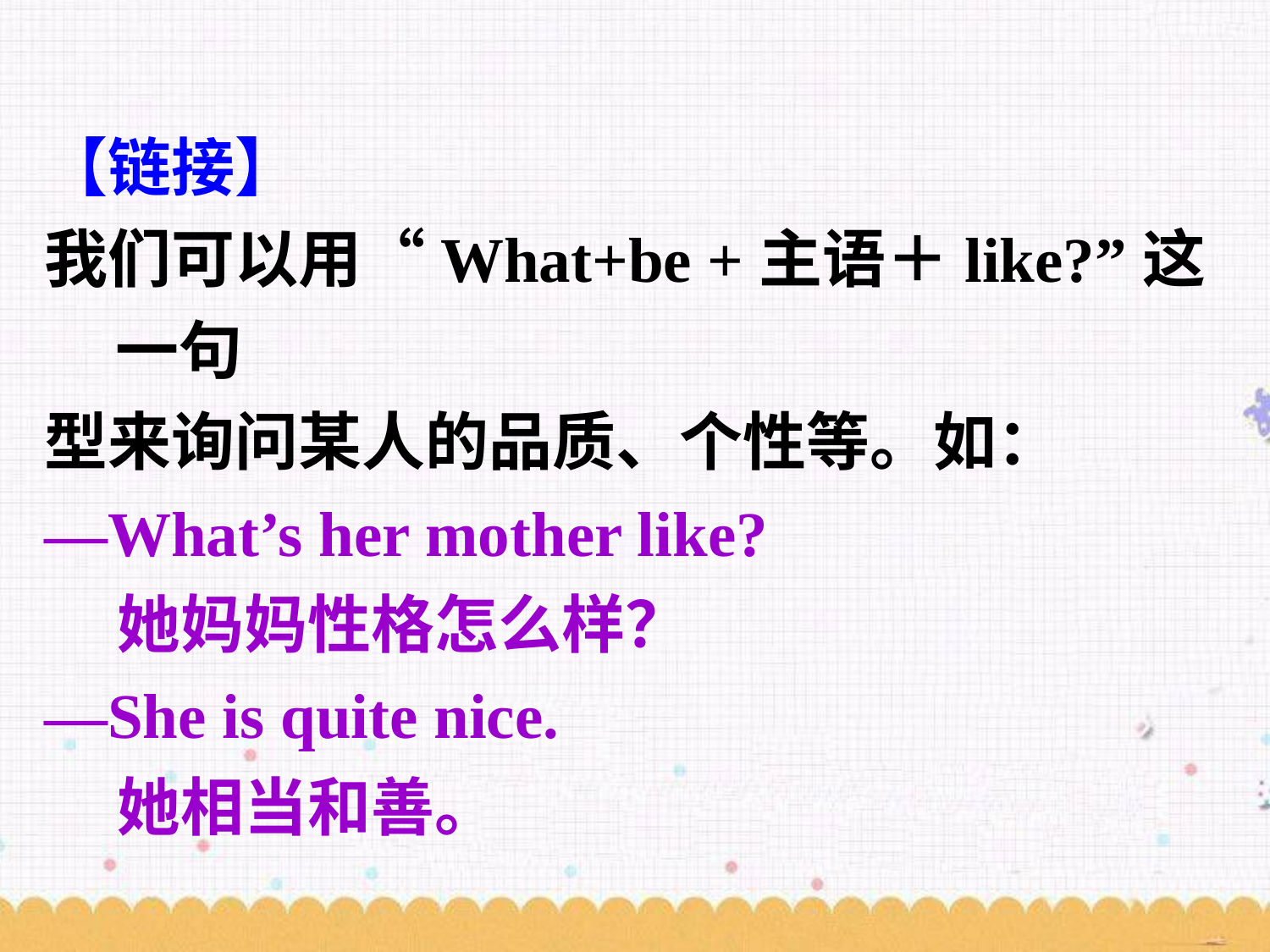

【链接】
我们可以用“What+be +主语＋like?”这一句
型来询问某人的品质、个性等。如：
—What’s her mother like?
    她妈妈性格怎么样？
—She is quite nice.
    她相当和善。